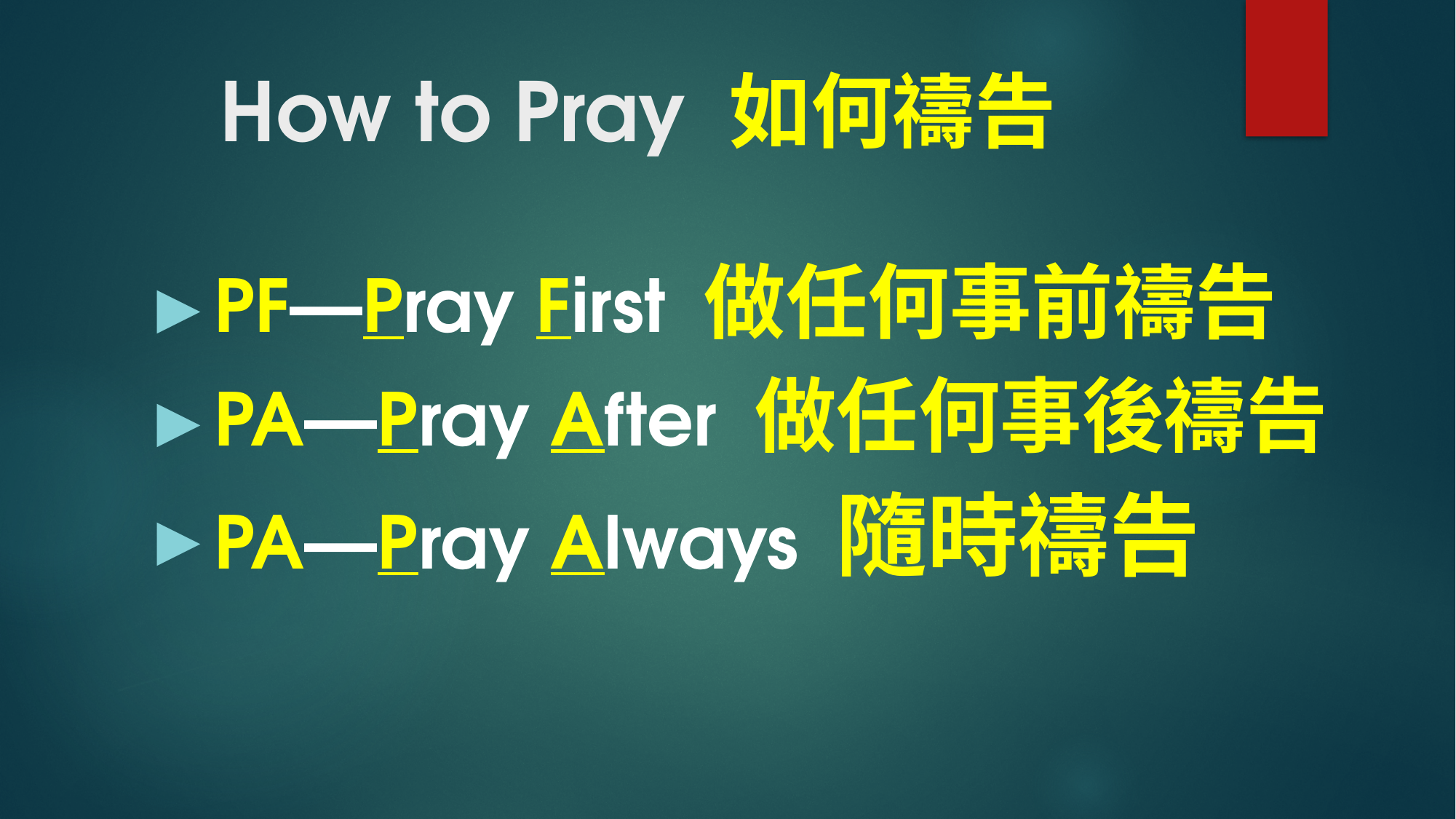

# How to Pray 如何禱告
PF—Pray First 做任何事前禱告
PA—Pray After 做任何事後禱告
PA—Pray Always 隨時禱告